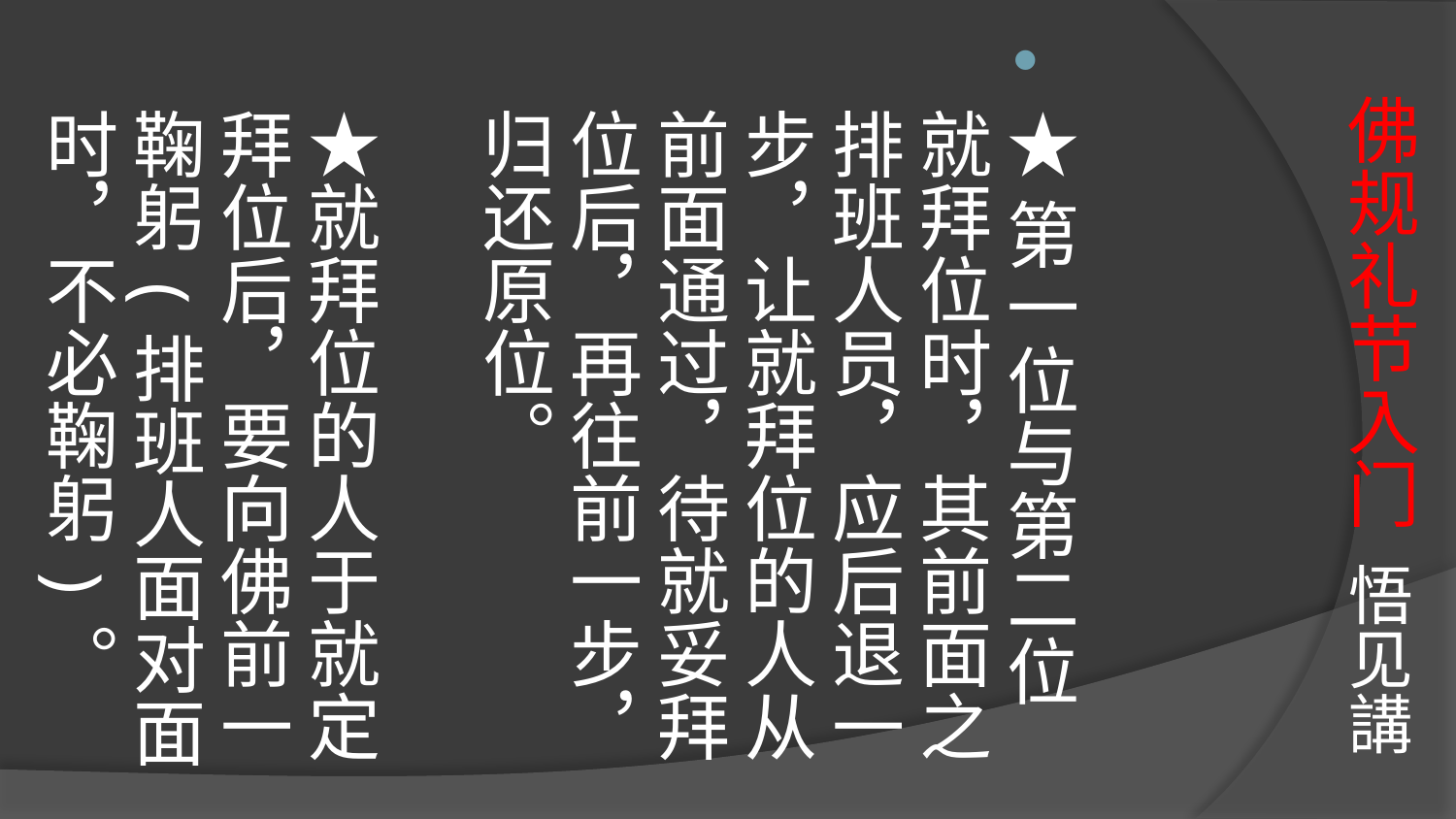

# 佛规礼节入门  悟见講
★第一位与第二位就拜位时，其前面之排班人员，应后退一步，让就拜位的人从前面通过，待就妥拜位后，再往前一步，归还原位。
★就拜位的人于就定拜位后，要向佛前一鞠躬(排班人面对面时，不必鞠躬)。